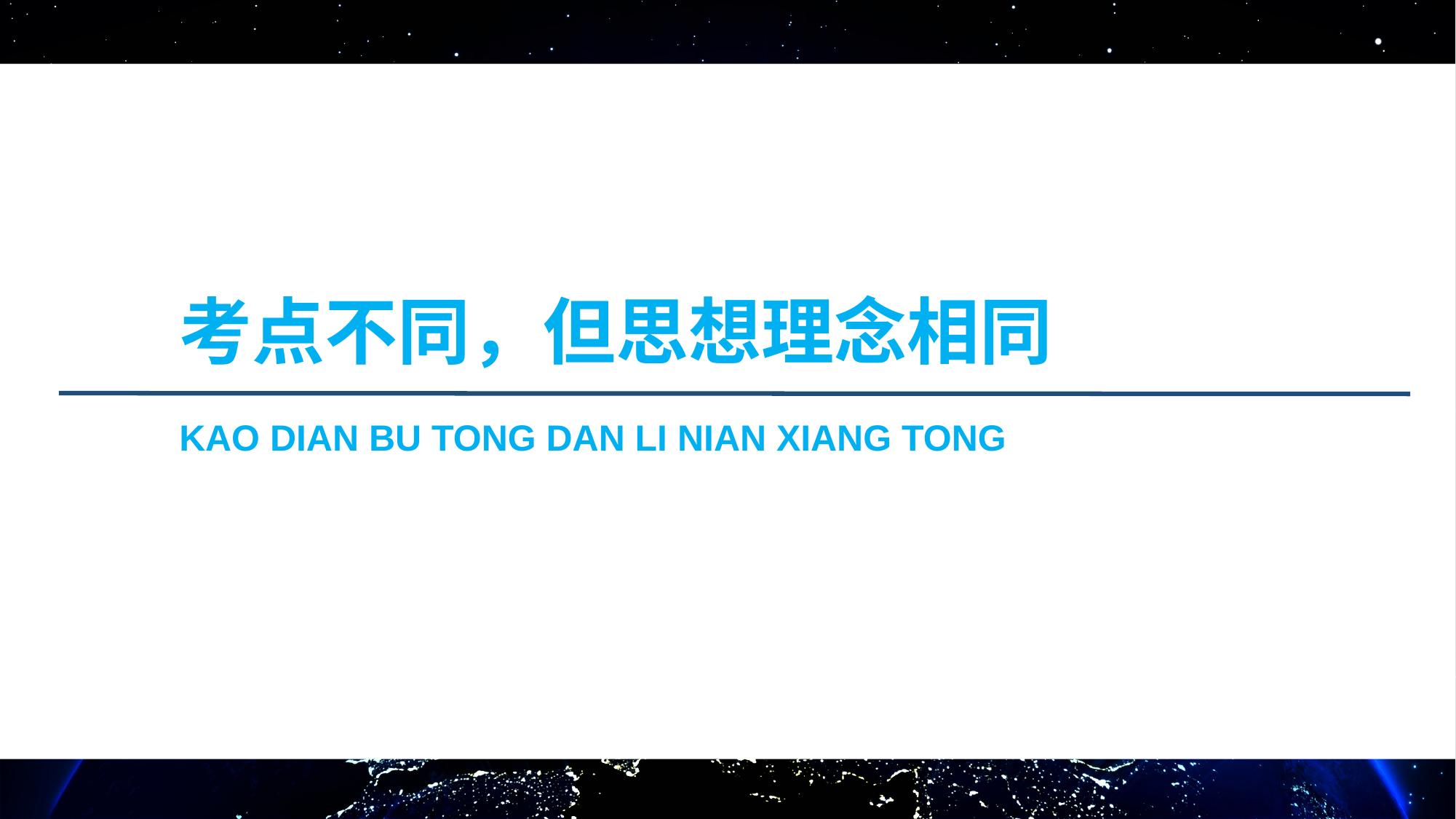

考点不同，但思想理念相同
KAO DIAN BU TONG DAN LI NIAN XIANG TONG